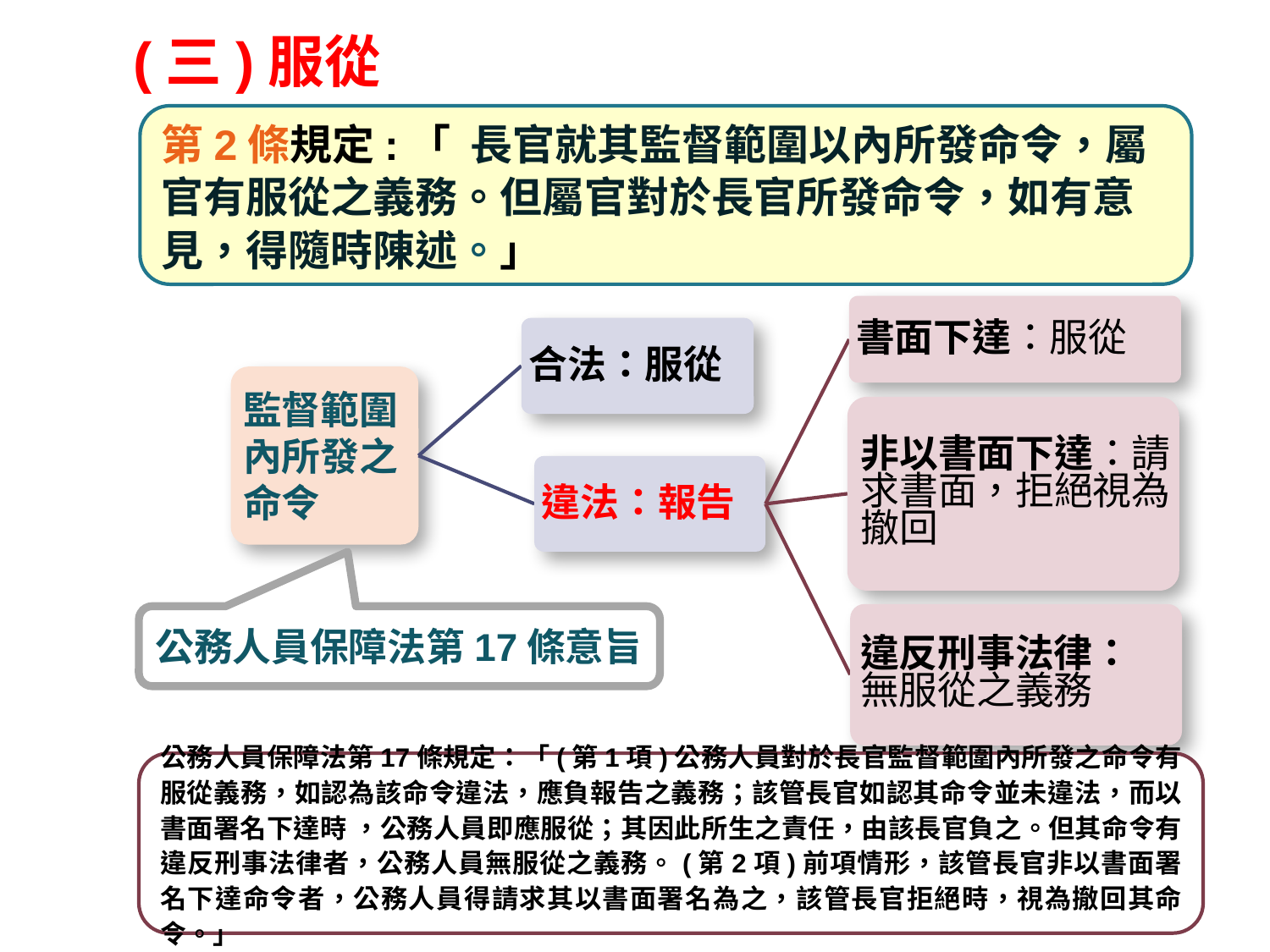

(三)服從

第2條規定:「  長官就其監督範圍以內所發命令，屬官有服從之義務。但屬官對於長官所發命令，如有意見，得隨時陳述。」
監督範圍內所發之命令

合法：服從

違法：報告

書面下達：服從

非以書面下達：請求書面，拒絕視為撤回

違反刑事法律：
無服從之義務
公務人員保障法第17條意旨
公務人員保障法第17條規定：「(第1項)公務人員對於長官監督範圍內所發之命令有服從義務，如認為該命令違法，應負報告之義務；該管長官如認其命令並未違法，而以書面署名下達時 ，公務人員即應服從；其因此所生之責任，由該長官負之。但其命令有違反刑事法律者，公務人員無服從之義務。(第2項)前項情形，該管長官非以書面署名下達命令者，公務人員得請求其以書面署名為之，該管長官拒絕時，視為撤回其命令。」
11